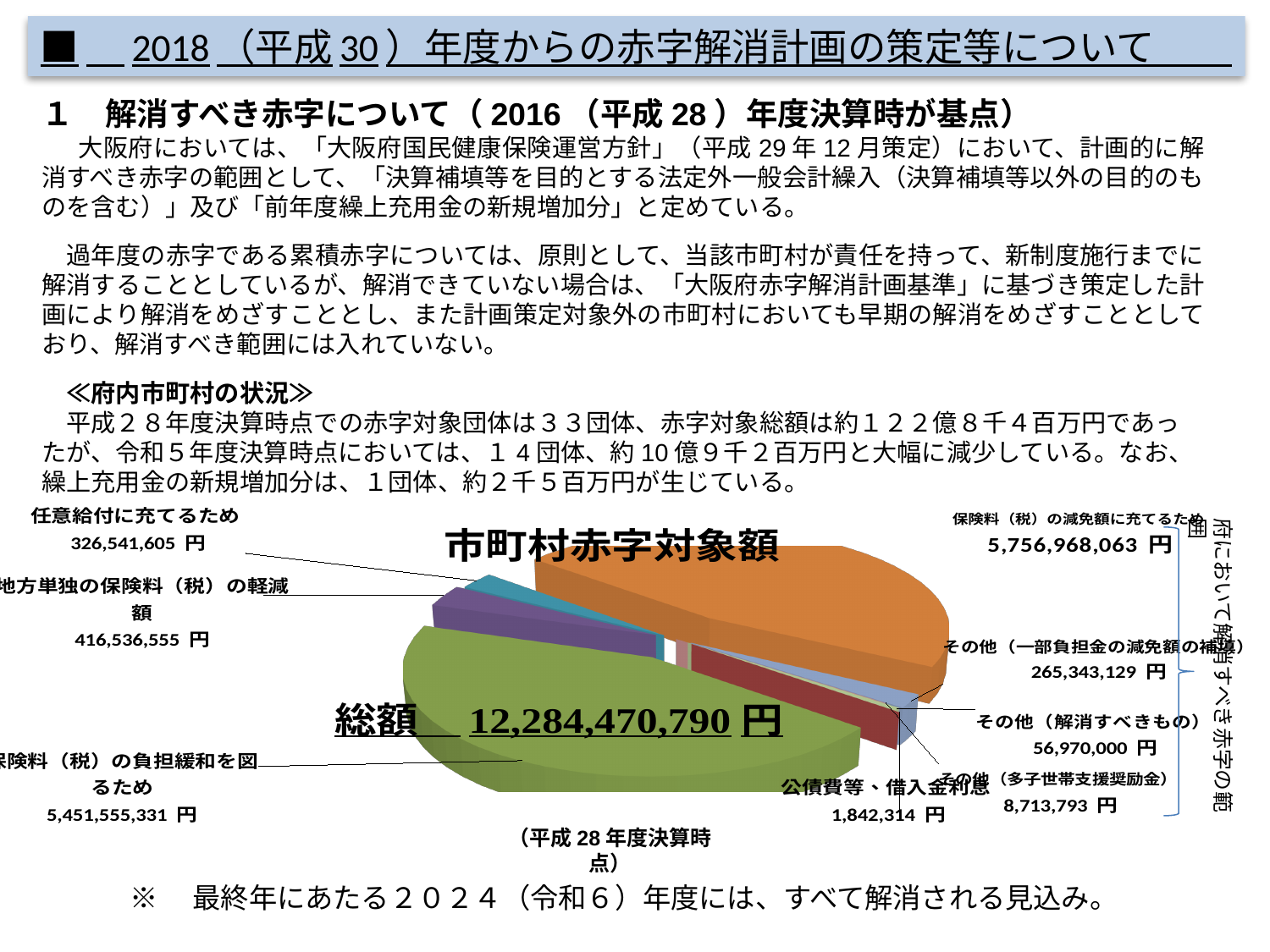

■　2018（平成30）年度からの赤字解消計画の策定等について
１　解消すべき赤字について（2016（平成28）年度決算時が基点）
 　大阪府においては、「大阪府国民健康保険運営方針」（平成29年12月策定）において、計画的に解消すべき赤字の範囲として、「決算補填等を目的とする法定外一般会計繰入（決算補填等以外の目的のものを含む）」及び「前年度繰上充用金の新規増加分」と定めている。

　過年度の赤字である累積赤字については、原則として、当該市町村が責任を持って、新制度施行までに解消することとしているが、解消できていない場合は、「大阪府赤字解消計画基準」に基づき策定した計画により解消をめざすこととし、また計画策定対象外の市町村においても早期の解消をめざすこととしており、解消すべき範囲には入れていない。

　≪府内市町村の状況≫
　平成２８年度決算時点での赤字対象団体は３３団体、赤字対象総額は約１２２億８千４百万円であったが、令和５年度決算時点においては、１4団体、約10億９千２百万円と大幅に減少している。なお、繰上充用金の新規増加分は、１団体、約２千５百万円が生じている。

[unsupported chart]

府において解消すべき赤字の範囲

（平成28年度決算時点）
※　最終年にあたる２０２４（令和６）年度には、すべて解消される見込み。